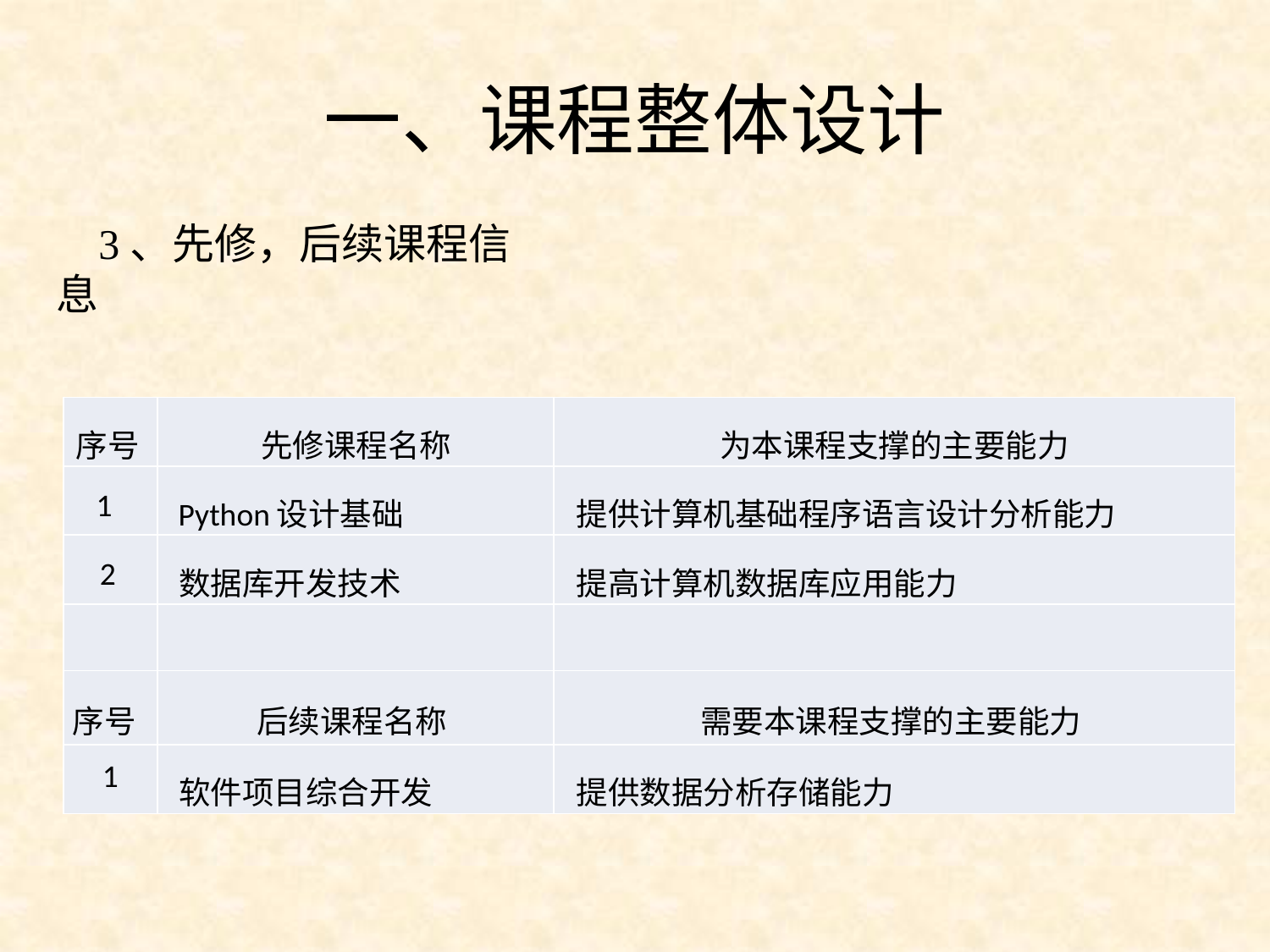

# 一、课程整体设计
3、先修，后续课程信息
| 序号 | 先修课程名称 | 为本课程支撑的主要能力 |
| --- | --- | --- |
| 1 | Python设计基础 | 提供计算机基础程序语言设计分析能力 |
| 2 | 数据库开发技术 | 提高计算机数据库应用能力 |
|  |  |  |
| 序号 | 后续课程名称 | 需要本课程支撑的主要能力 |
| 1 | 软件项目综合开发 | 提供数据分析存储能力 |